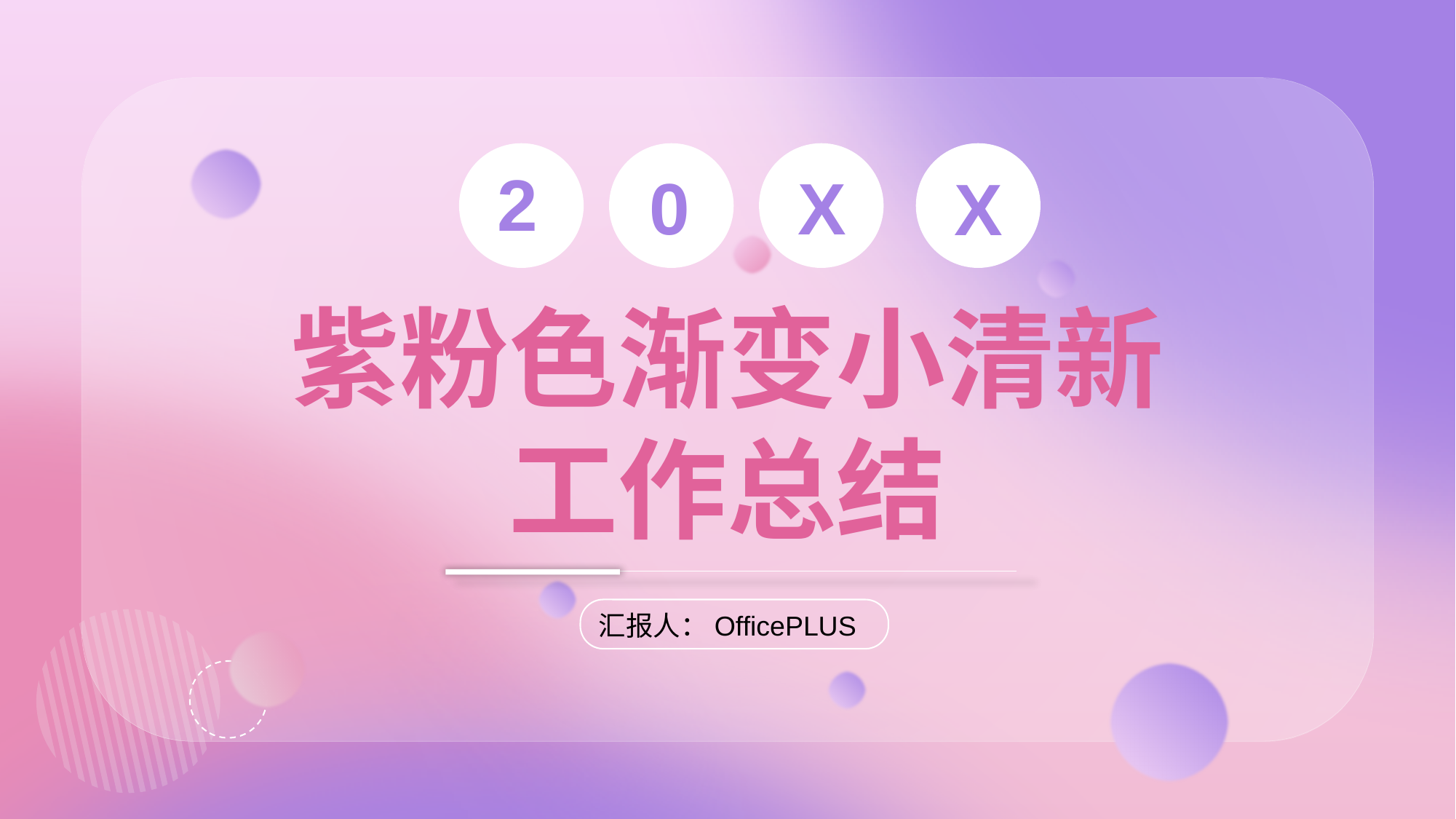

2

0

X

X

紫粉色渐变小清新
工作总结

汇报人：OfficePLUS